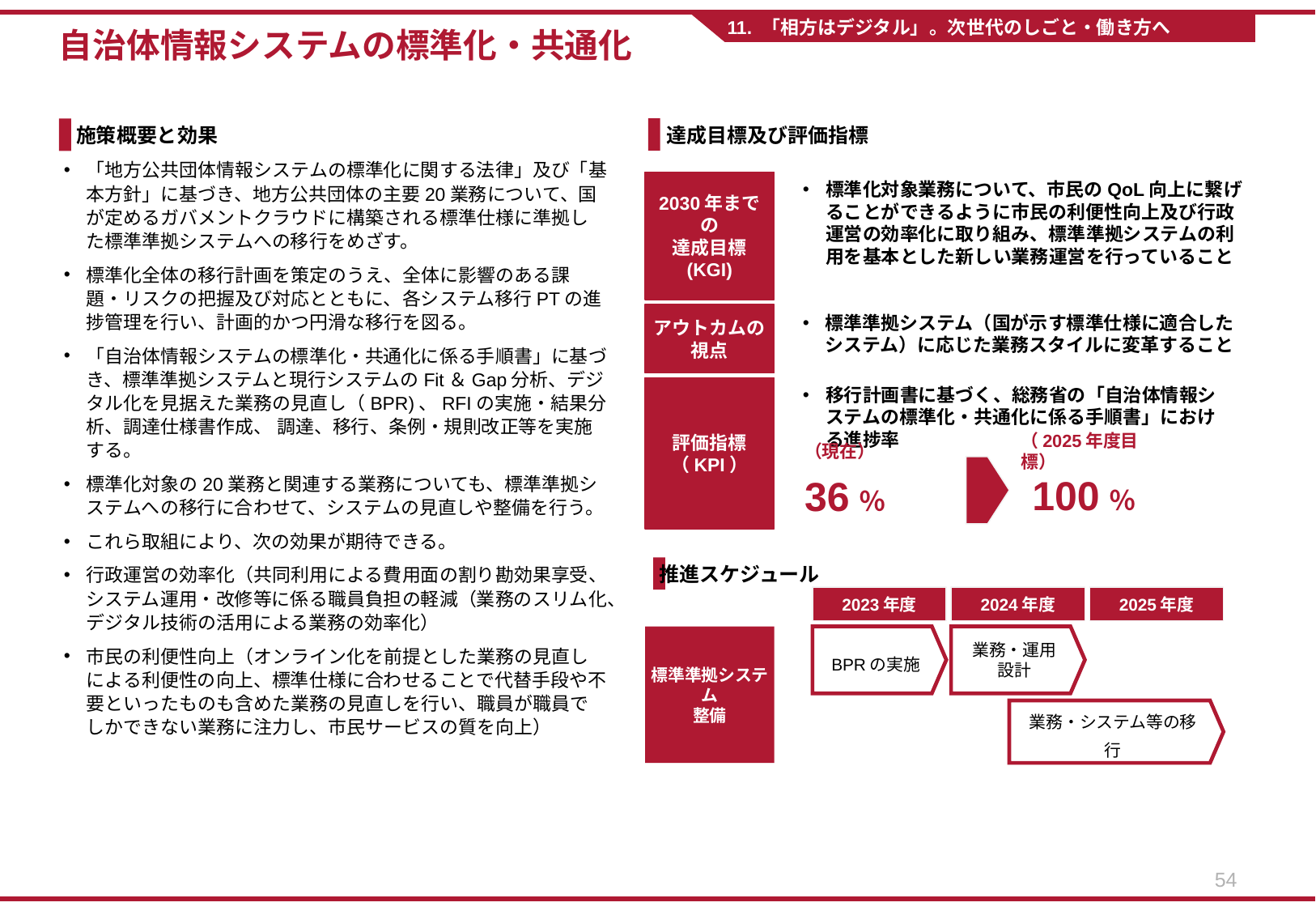

11. 「相方はデジタル」。次世代のしごと・働き方へ
自治体情報システムの標準化・共通化

達成目標及び評価指標

施策概要と効果
「地方公共団体情報システムの標準化に関する法律」及び「基本方針」に基づき、地方公共団体の主要20業務について、国が定めるガバメントクラウドに構築される標準仕様に準拠した標準準拠システムへの移行をめざす。​
標準化全体の移行計画を策定のうえ、全体に影響のある課題・リスクの把握及び対応とともに、各システム移行PTの進捗管理を行い、計画的かつ円滑な移行を図る。​
「自治体情報システムの標準化・共通化に係る手順書」に基づき、標準準拠システムと現行システムのFit＆Gap分析、デジタル化を見据えた業務の見直し（BPR)、RFIの実施・結果分析、調達仕様書作成、 調達、移行、条例・規則改正等を実施する。​
標準化対象の20業務と関連する業務についても、標準準拠システムへの移行に合わせて、システムの見直しや整備を行う。​
これら取組により、次の効果が期待できる。
行政運営の効率化（共同利用による費用面の割り勘効果享受、システム運用・改修等に係る職員負担の軽減（業務のスリム化、デジタル技術の活用による業務の効率化）​
市民の利便性向上（オンライン化を前提とした業務の見直しによる利便性の向上、標準仕様に合わせることで代替手段や不要といったものも含めた業務の見直しを行い、職員が職員でしかできない業務に注力し、市民サービスの質を向上）
2030年までの
達成目標
(KGI)
標準化対象業務について、市民のQoL向上に繋げることができるように市民の利便性向上及び行政運営の効率化に取り組み、標準準拠システムの利用を基本とした新しい業務運営を行っていること
アウトカムの
視点
標準準拠システム（国が示す標準仕様に適合したシステム）に応じた業務スタイルに変革すること​
移行計画書に基づく、総務省の「自治体情報システムの標準化・共通化に係る手順書」における進捗率
評価指標
（KPI）
（現在）
（2025年度目標）

100％
36％

推進スケジュール
2023年度
2024年度
2025年度
標準準拠システム
整備​​
BPRの実施
業務・運用
設計
業務・システム等の移行
54